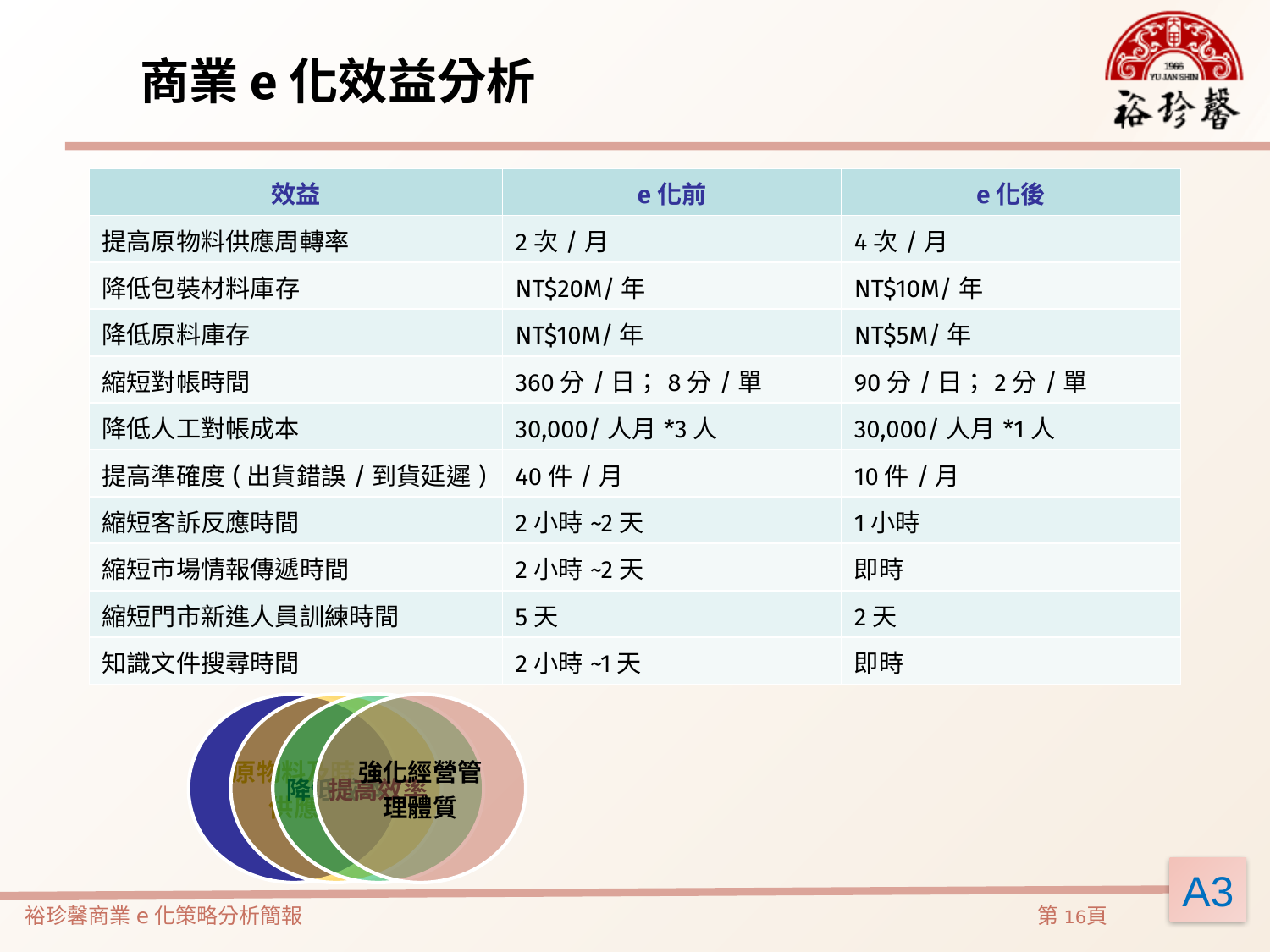

商業e化效益分析
| 效益 | e化前 | e化後 |
| --- | --- | --- |
| 提高原物料供應周轉率 | 2次/月 | 4次/月 |
| 降低包裝材料庫存 | NT$20M/年 | NT$10M/年 |
| 降低原料庫存 | NT$10M/年 | NT$5M/年 |
| 縮短對帳時間 | 360分/日；8分/單 | 90分/日；2分/單 |
| 降低人工對帳成本 | 30,000/人月\*3人 | 30,000/人月\*1人 |
| 提高準確度(出貨錯誤/到貨延遲) | 40件/月 | 10件/月 |
| 縮短客訴反應時間 | 2小時~2天 | 1小時 |
| 縮短市場情報傳遞時間 | 2小時~2天 | 即時 |
| 縮短門市新進人員訓練時間 | 5天 | 2天 |
| 知識文件搜尋時間 | 2小時~1天 | 即時 |
降低成本
提高效率
A3